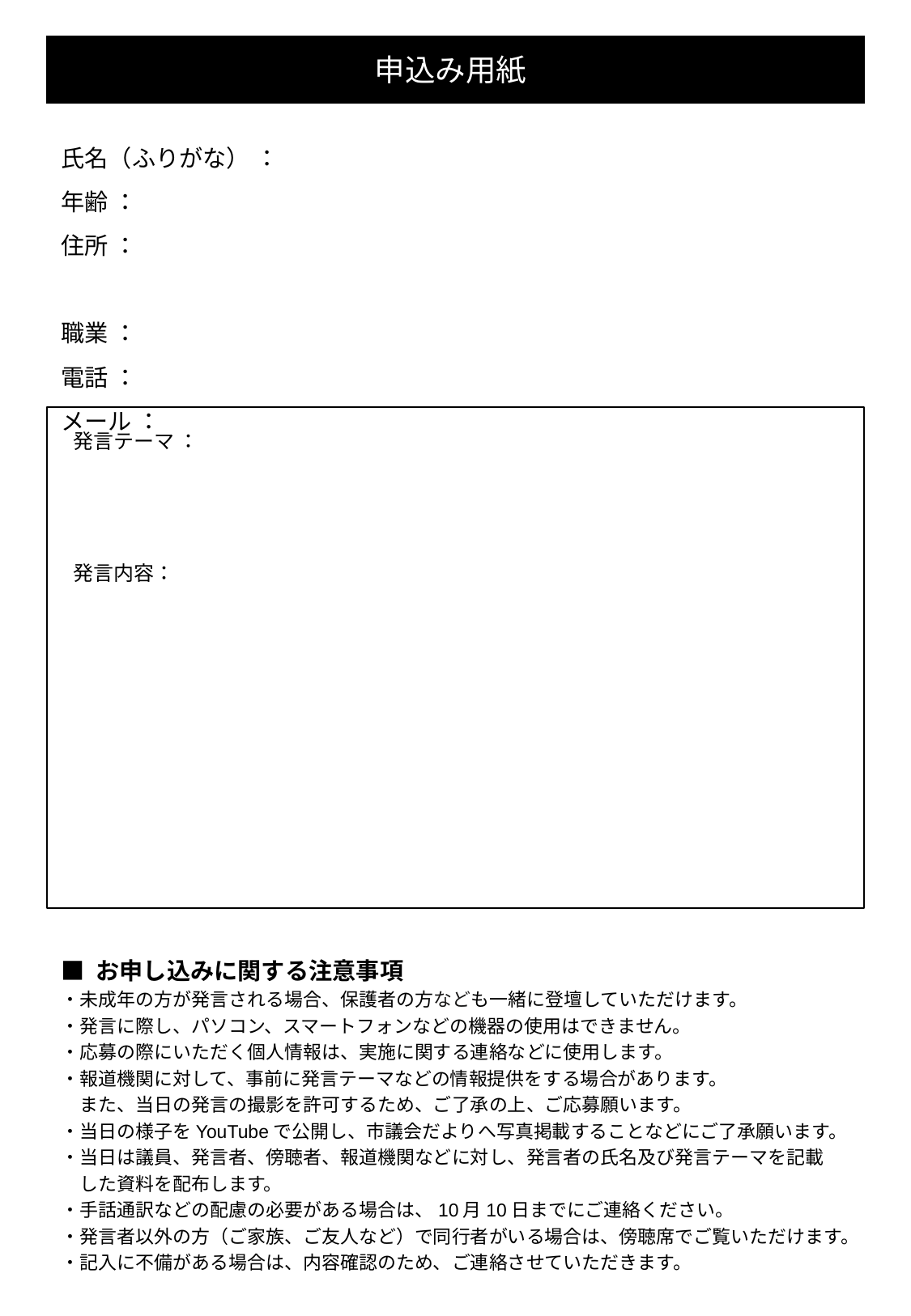

申込み用紙

氏名（ふりがな） ：
年齢 ：
住所 ：
職業 ：
電話 ：
メール ：

発言テーマ ：

発言内容：

■ お申し込みに関する注意事項
・未成年の方が発言される場合、保護者の方なども一緒に登壇していただけます。
・発言に際し、パソコン、スマートフォンなどの機器の使用はできません。
・応募の際にいただく個人情報は、実施に関する連絡などに使用します。
・報道機関に対して、事前に発言テーマなどの情報提供をする場合があります。
　また、当日の発言の撮影を許可するため、ご了承の上、ご応募願います。
・当日の様子をYouTubeで公開し、市議会だよりへ写真掲載することなどにご了承願います。
・当日は議員、発言者、傍聴者、報道機関などに対し、発言者の氏名及び発言テーマを記載
　した資料を配布します。
・手話通訳などの配慮の必要がある場合は、10月10日までにご連絡ください。
・発言者以外の方（ご家族、ご友人など）で同行者がいる場合は、傍聴席でご覧いただけます。
・記入に不備がある場合は、内容確認のため、ご連絡させていただきます。